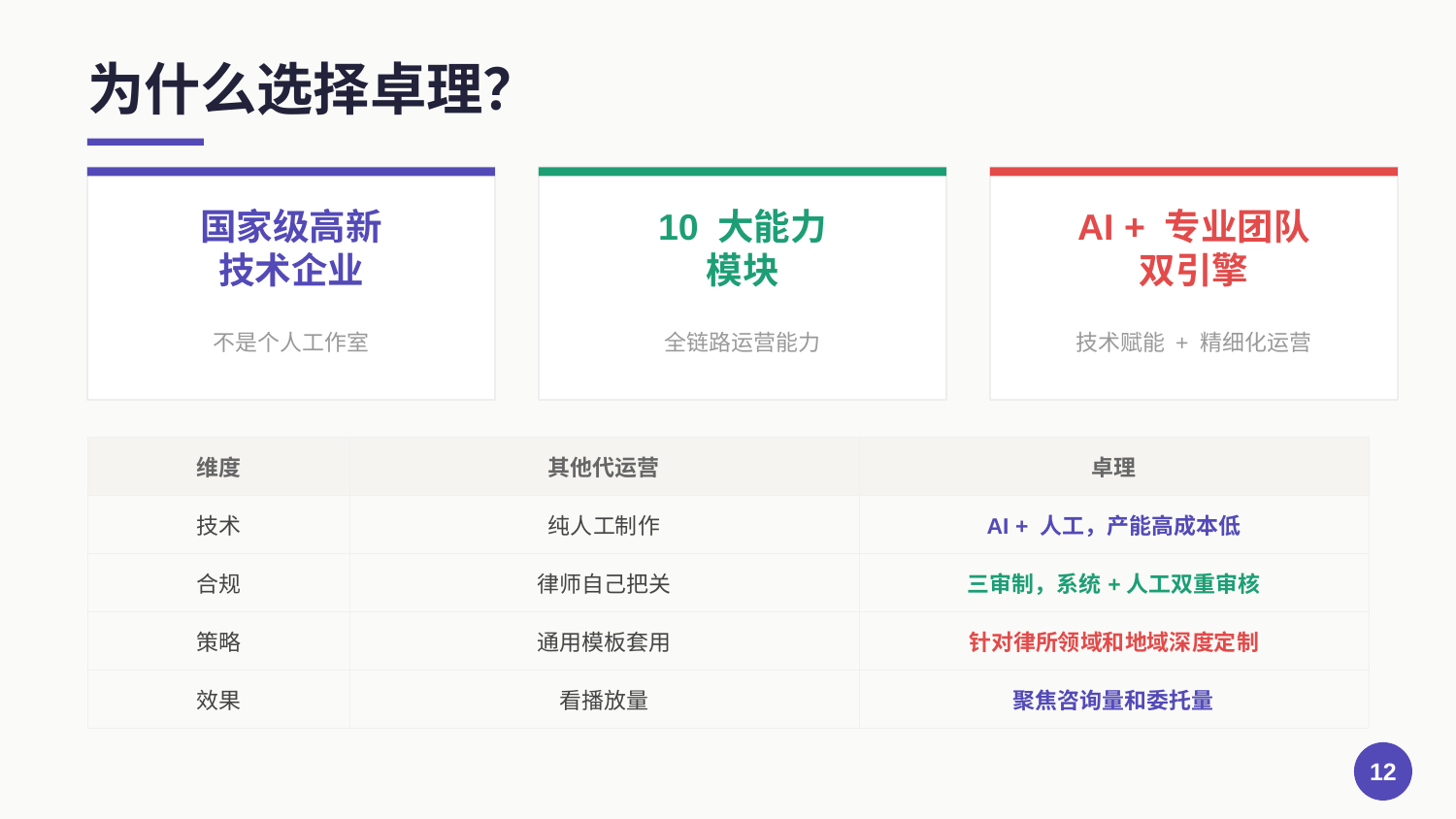

为什么选择卓理？

国家级高新
技术企业
10 大能力
模块
AI + 专业团队
双引擎
不是个人工作室
全链路运营能力
技术赋能 + 精细化运营
| 维度 | 其他代运营 | 卓理 |
| --- | --- | --- |
| 技术 | 纯人工制作 | AI + 人工，产能高成本低 |
| 合规 | 律师自己把关 | 三审制，系统+人工双重审核 |
| 策略 | 通用模板套用 | 针对律所领域和地域深度定制 |
| 效果 | 看播放量 | 聚焦咨询量和委托量 |

12